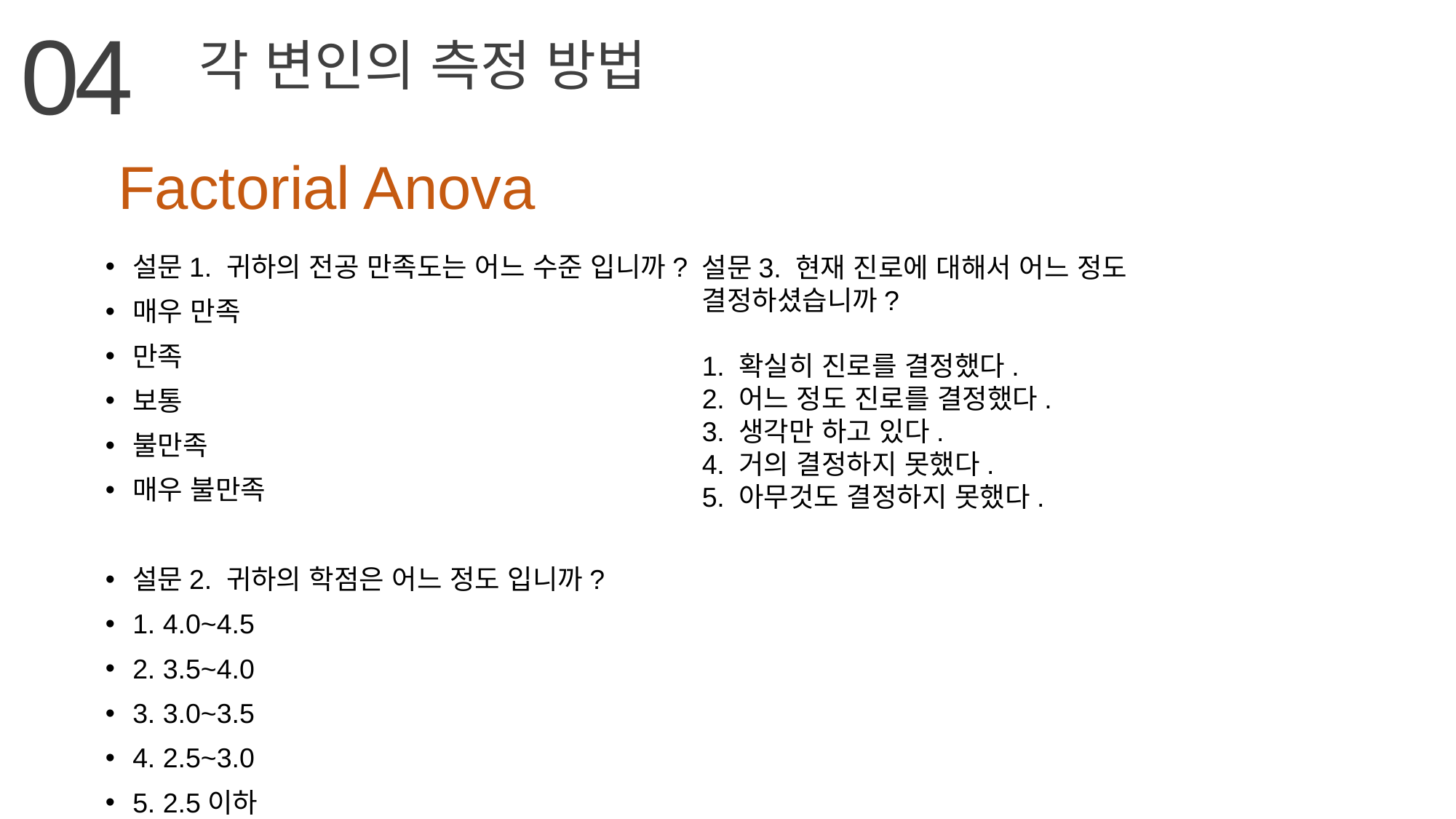

04
각 변인의 측정 방법
Factorial Anova
설문3. 현재 진로에 대해서 어느 정도 결정하셨습니까?

1. 확실히 진로를 결정했다.
2. 어느 정도 진로를 결정했다.
3. 생각만 하고 있다.
4. 거의 결정하지 못했다.
5. 아무것도 결정하지 못했다.

설문1. 귀하의 전공 만족도는 어느 수준 입니까?
매우 만족
만족
보통
불만족
매우 불만족

설문2. 귀하의 학점은 어느 정도 입니까?
1. 4.0~4.5
2. 3.5~4.0
3. 3.0~3.5
4. 2.5~3.0
5. 2.5이하